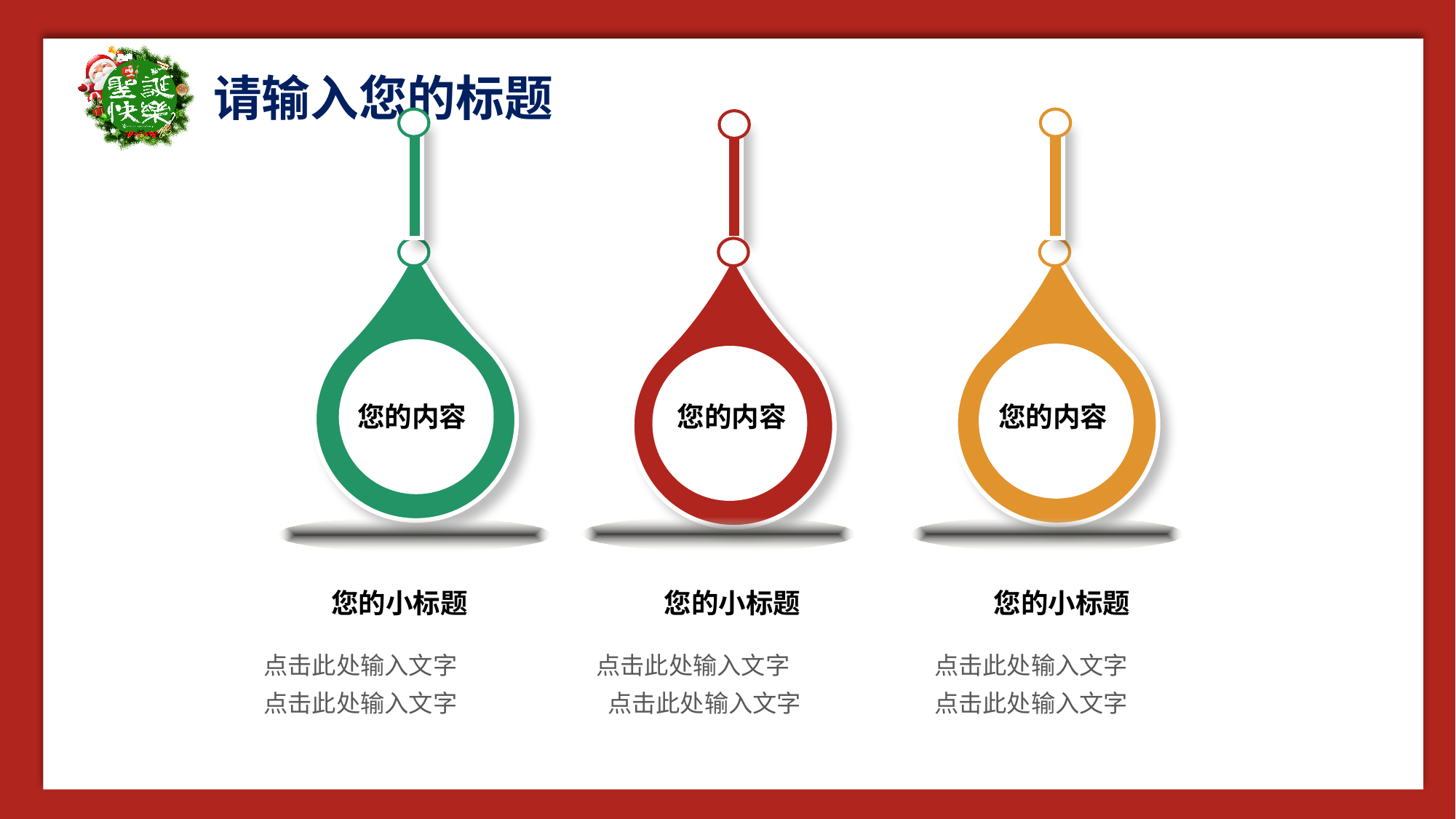

0

您的内容
您的内容
您的内容

您的小标题
您的小标题
您的小标题
点击此处输入文字
点击此处输入文字
点击此处输入文字
 点击此处输入文字
点击此处输入文字
点击此处输入文字